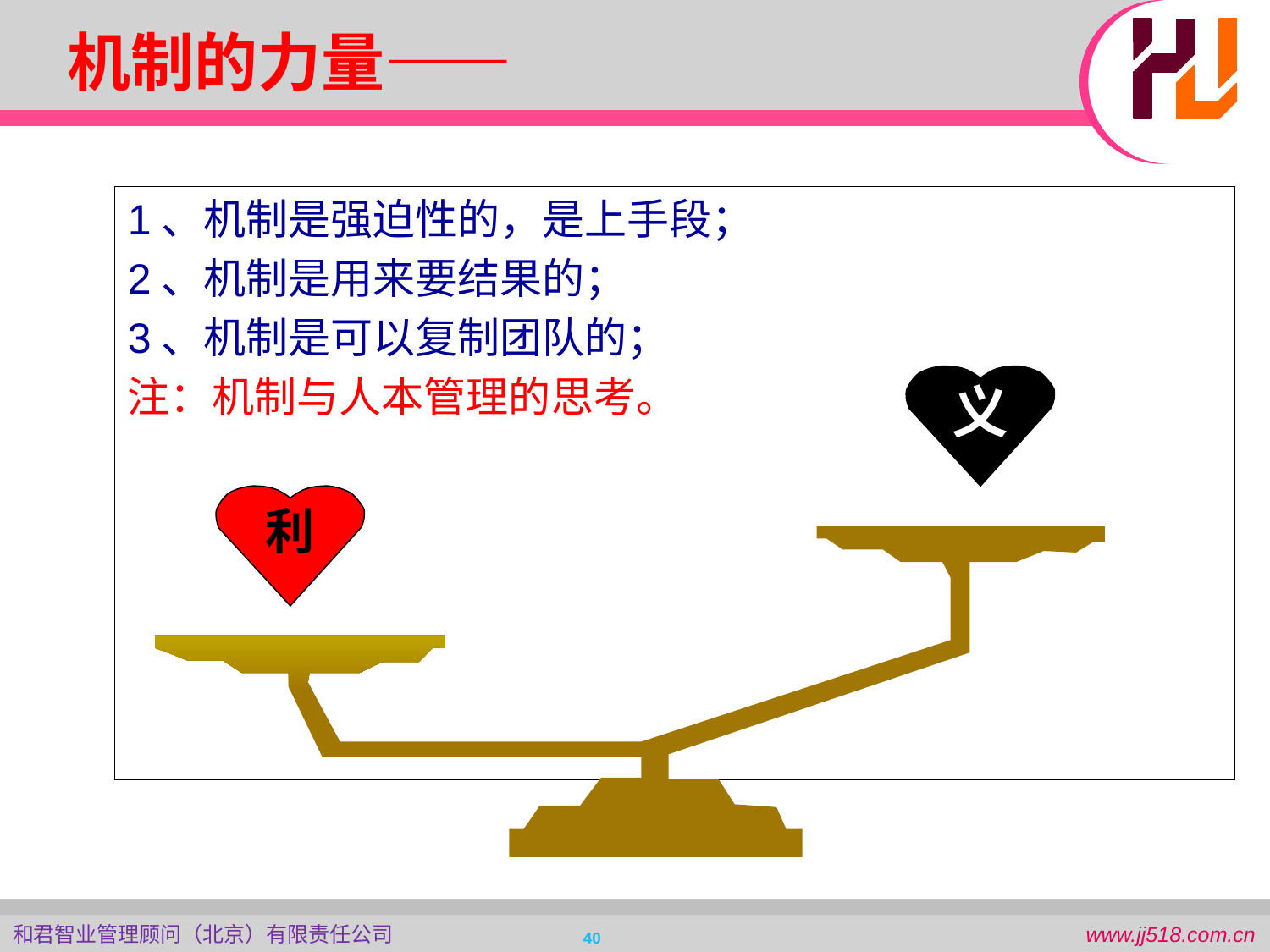

机制的力量——
1、机制是强迫性的，是上手段；
2、机制是用来要结果的；
3、机制是可以复制团队的；
注：机制与人本管理的思考。
义
利

40